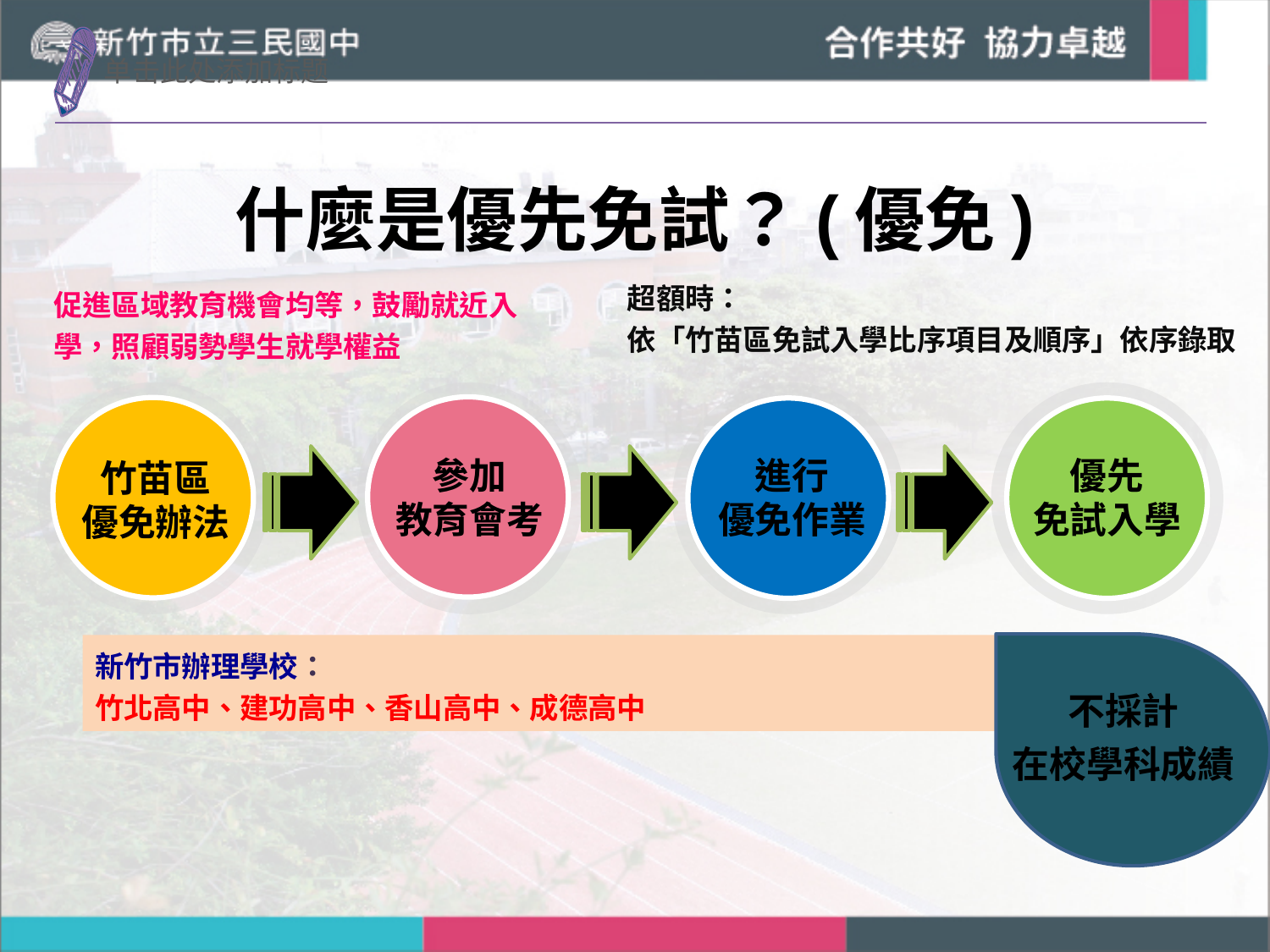

什麼是優先免試？(優免)
超額時：
依「竹苗區免試入學比序項目及順序」依序錄取
促進區域教育機會均等，鼓勵就近入學，照顧弱勢學生就學權益

竹苗區
優免辦法

參加
教育會考

進行
優免作業

優先
免試入學

不採計
在校學科成績
新竹市辦理學校：
竹北高中、建功高中、香山高中、成德高中